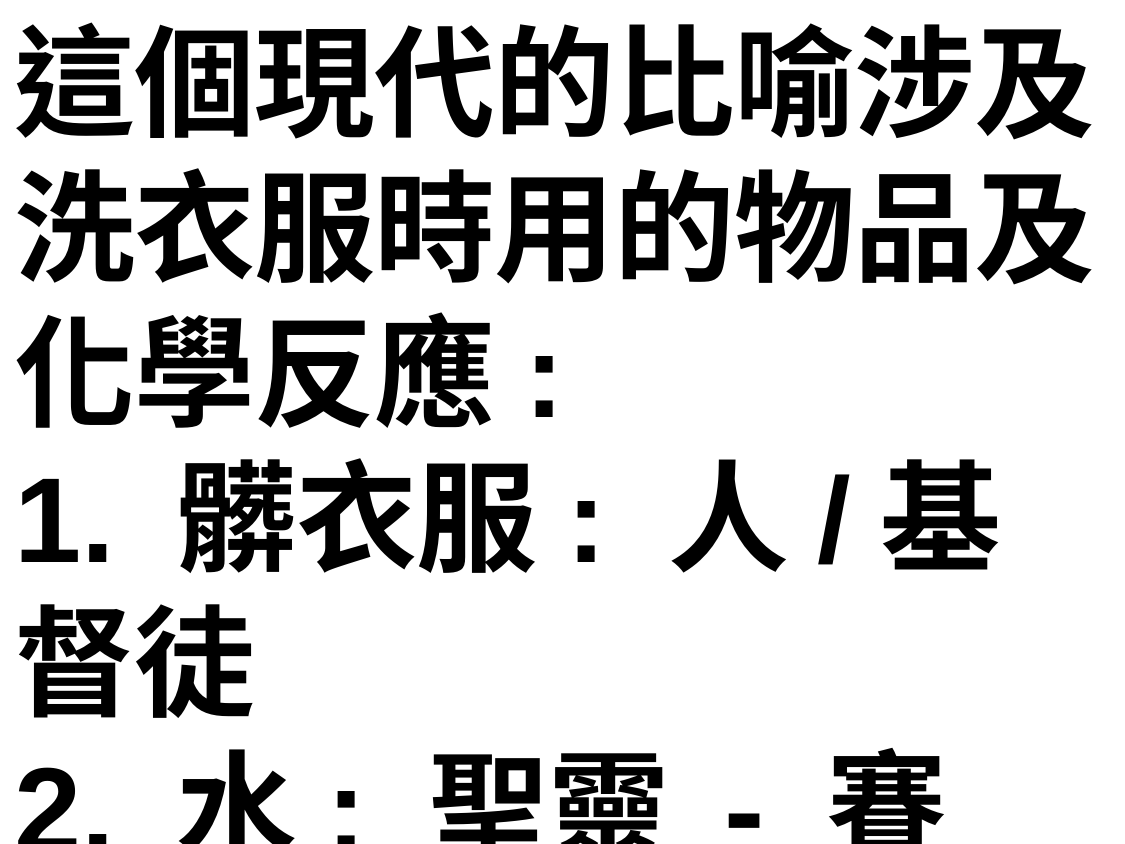

這個現代的比喻涉及洗衣服時用的物品及化學反應:
1. 髒衣服: 人/基督徒
2. 水: 聖靈 - 賽 44:3